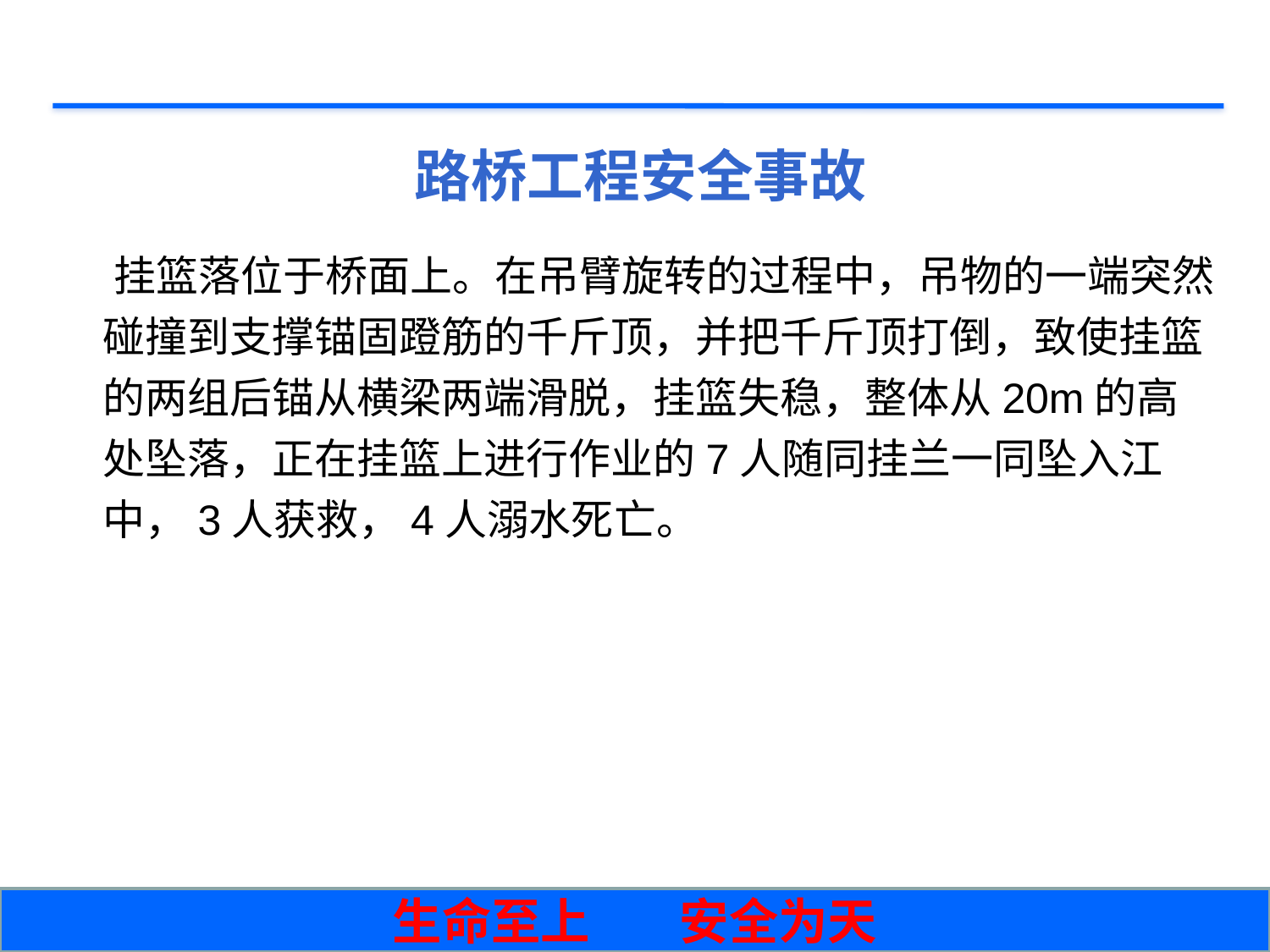

# 路桥工程安全事故
    挂篮落位于桥面上。在吊臂旋转的过程中，吊物的一端突然碰撞到支撑锚固蹬筋的千斤顶，并把千斤顶打倒，致使挂篮的两组后锚从横梁两端滑脱，挂篮失稳，整体从20m的高处坠落，正在挂篮上进行作业的7人随同挂兰一同坠入江中，3人获救，4人溺水死亡。